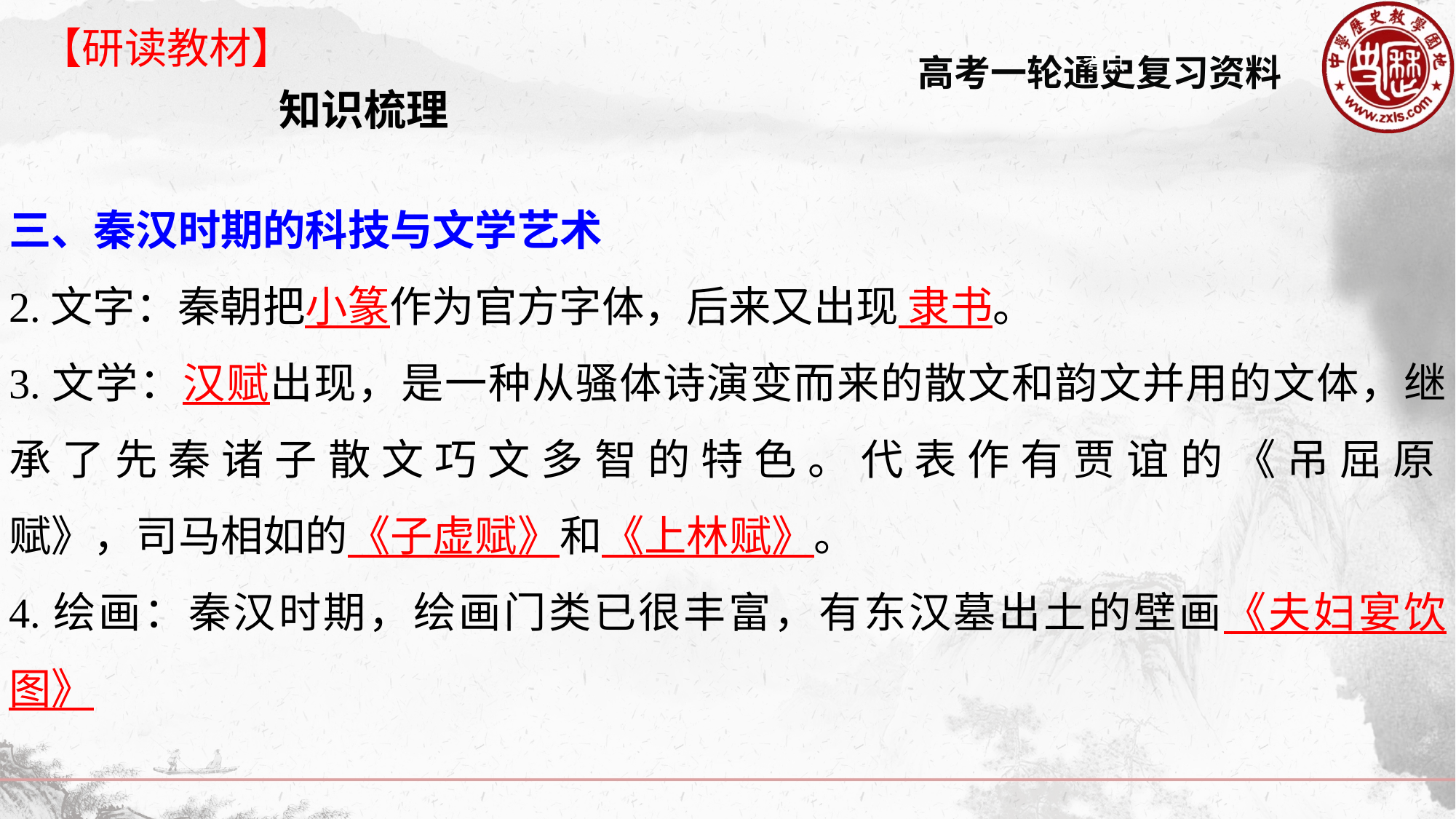

【研读教材】
知识梳理
三、秦汉时期的科技与文学艺术
2.文字：秦朝把小篆作为官方字体，后来又出现 隶书。
3.文学：汉赋出现，是一种从骚体诗演变而来的散文和韵文并用的文体，继承了先秦诸子散文巧文多智的特色。代表作有贾谊的《吊屈原
赋》，司马相如的《子虚赋》和《上林赋》。
4.绘画：秦汉时期，绘画门类已很丰富，有东汉墓出土的壁画《夫妇宴饮图》